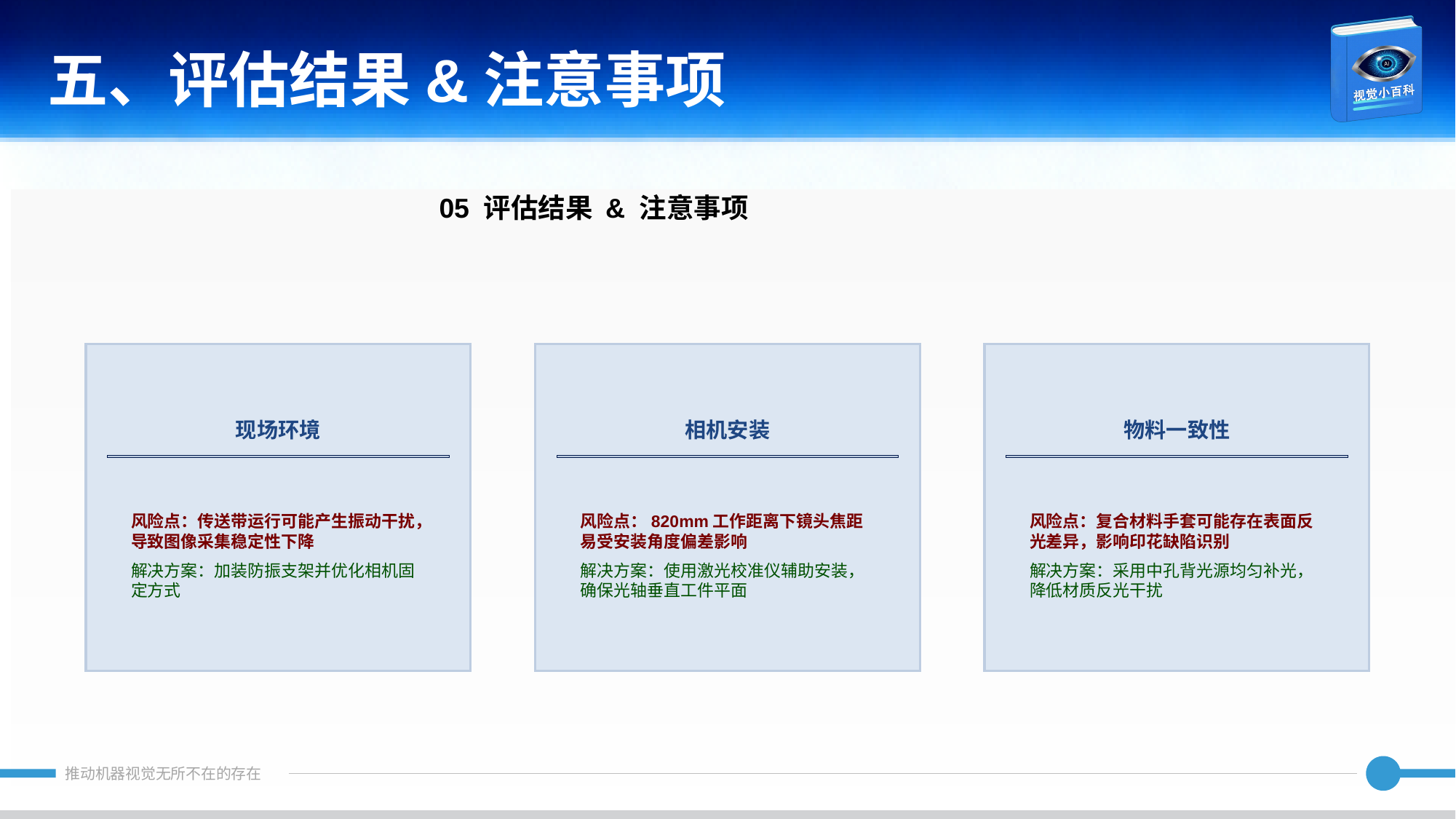

五、评估结果&注意事项

05 评估结果 & 注意事项

现场环境

相机安装

物料一致性

风险点：传送带运行可能产生振动干扰，导致图像采集稳定性下降
解决方案：加装防振支架并优化相机固定方式

风险点：820mm工作距离下镜头焦距易受安装角度偏差影响
解决方案：使用激光校准仪辅助安装，确保光轴垂直工件平面

风险点：复合材料手套可能存在表面反光差异，影响印花缺陷识别
解决方案：采用中孔背光源均匀补光，降低材质反光干扰
10